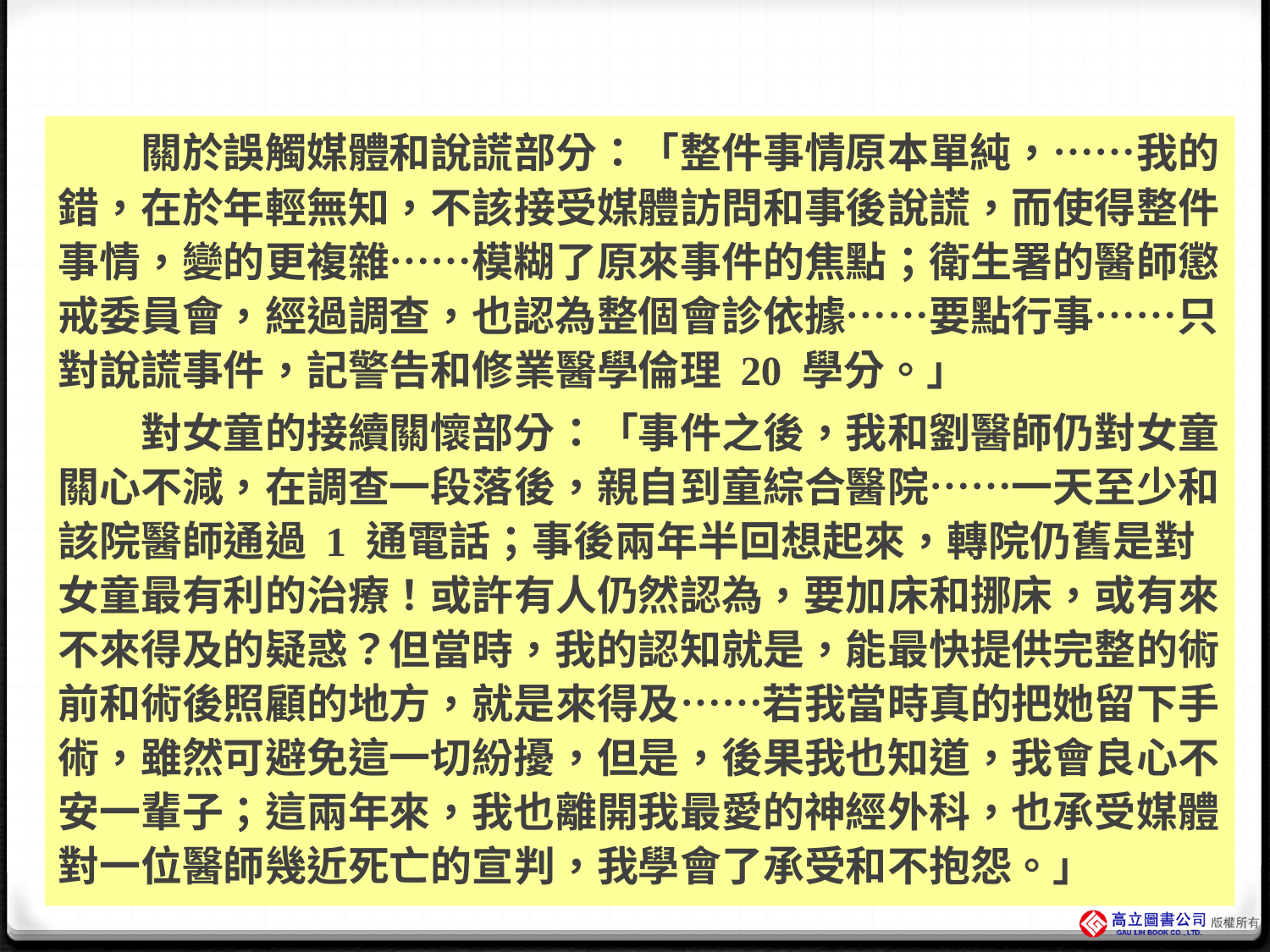

#
　　關於誤觸媒體和說謊部分：「整件事情原本單純，⋯⋯我的錯，在於年輕無知，不該接受媒體訪問和事後說謊，而使得整件事情，變的更複雜⋯⋯模糊了原來事件的焦點；衛生署的醫師懲戒委員會，經過調查，也認為整個會診依據⋯⋯要點行事⋯⋯只對說謊事件，記警告和修業醫學倫理 20 學分。」
　　對女童的接續關懷部分：「事件之後，我和劉醫師仍對女童關心不減，在調查一段落後，親自到童綜合醫院⋯⋯一天至少和該院醫師通過 1 通電話；事後兩年半回想起來，轉院仍舊是對女童最有利的治療！或許有人仍然認為，要加床和挪床，或有來不來得及的疑惑？但當時，我的認知就是，能最快提供完整的術前和術後照顧的地方，就是來得及⋯⋯若我當時真的把她留下手術，雖然可避免這一切紛擾，但是，後果我也知道，我會良心不安一輩子；這兩年來，我也離開我最愛的神經外科，也承受媒體對一位醫師幾近死亡的宣判，我學會了承受和不抱怨。」